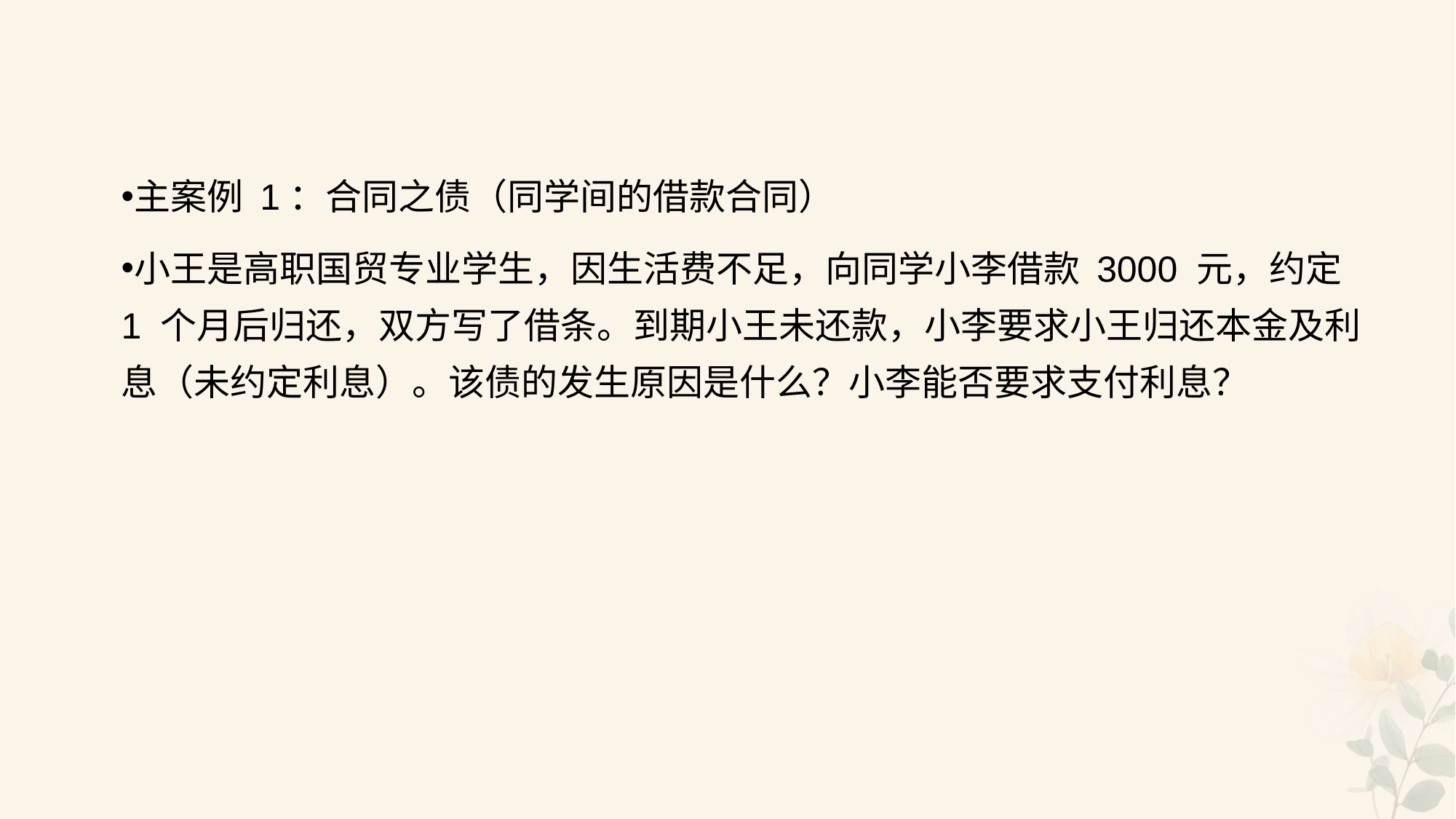

#
主案例 1：合同之债（同学间的借款合同）
小王是高职国贸专业学生，因生活费不足，向同学小李借款 3000 元，约定 1 个月后归还，双方写了借条。到期小王未还款，小李要求小王归还本金及利息（未约定利息）。该债的发生原因是什么？小李能否要求支付利息？